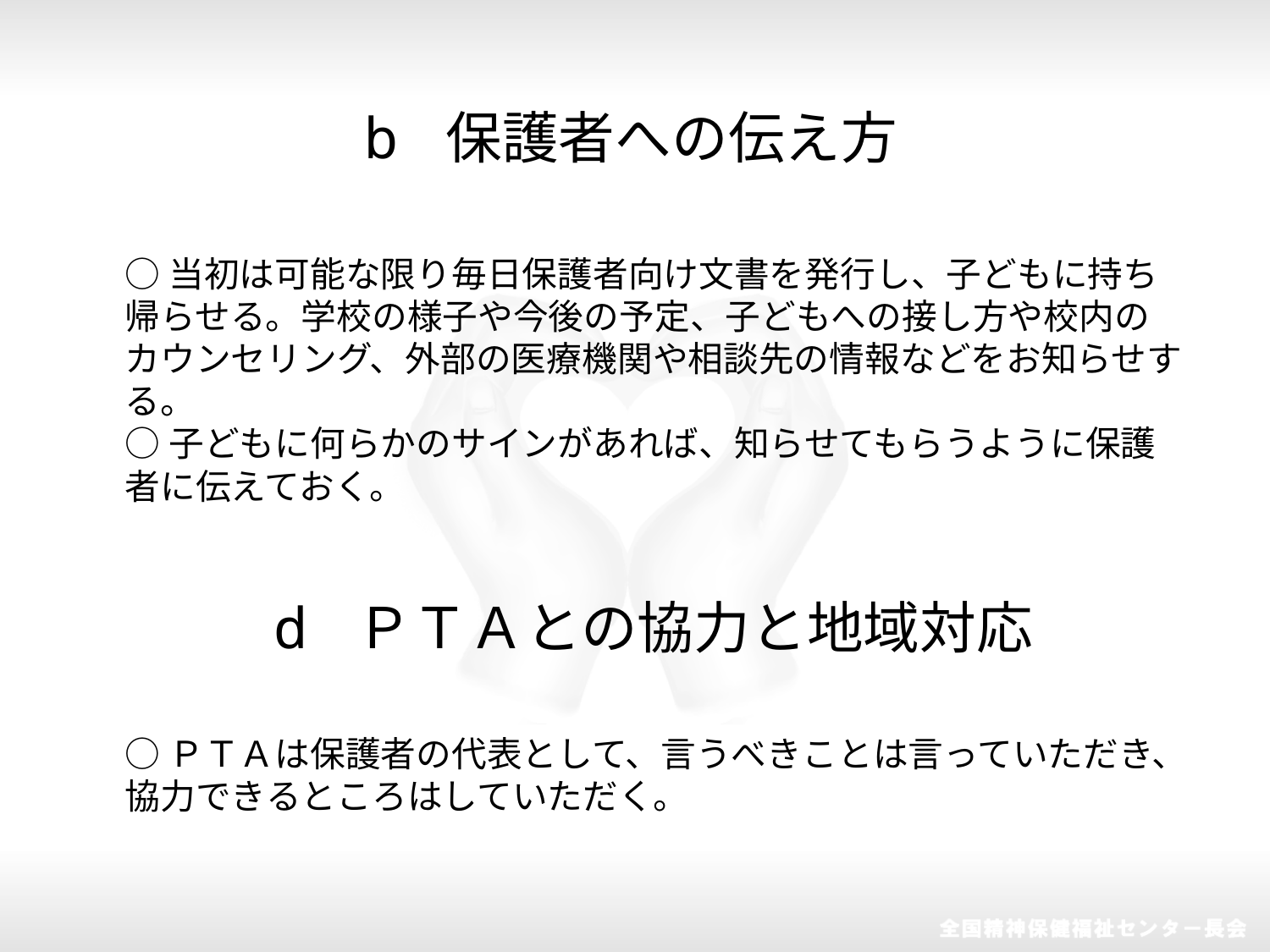

b 保護者への伝え方
○当初は可能な限り毎日保護者向け文書を発行し、子どもに持ち帰らせる。学校の様子や今後の予定、子どもへの接し方や校内のカウンセリング、外部の医療機関や相談先の情報などをお知らせする。
○子どもに何らかのサインがあれば、知らせてもらうように保護者に伝えておく。
d ＰＴＡとの協力と地域対応
○ＰＴＡは保護者の代表として、言うべきことは言っていただき、協力できるところはしていただく。